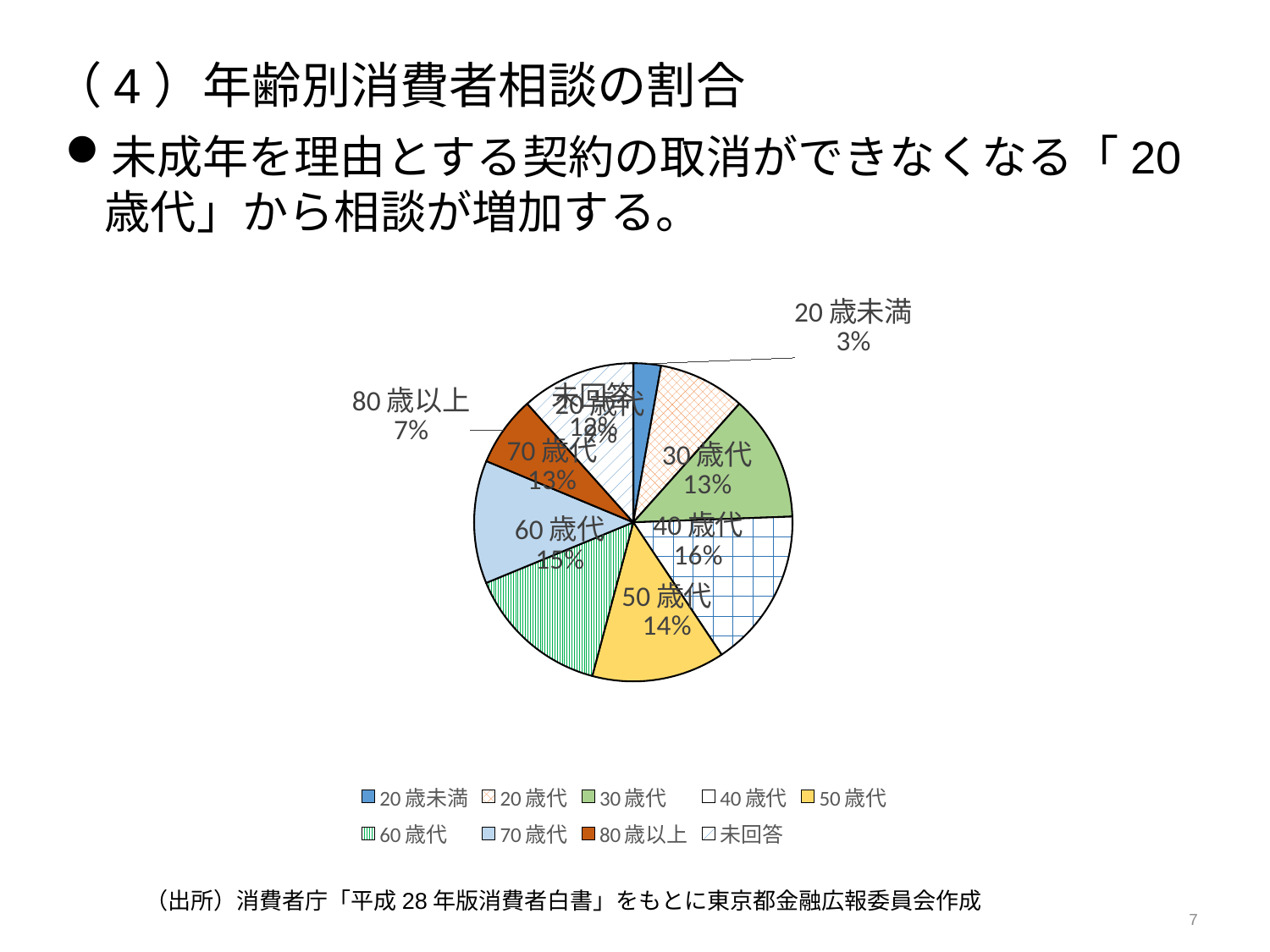

（4）年齢別消費者相談の割合
未成年を理由とする契約の取消ができなくなる「20歳代」から相談が増加する。

### Chart

| Category | 年齢層別相談件数 |
|---|---|
| 20歳未満 | 2.8 |
| 20歳代 | 8.8 |
| 30歳代 | 12.8 |
| 40歳代 | 16.2 |
| 50歳代 | 13.5 |
| 60歳代 | 14.6 |
| 70歳代 | 12.5 |
| 80歳以上 | 7.1 |
| 未回答 | 11.6 |
（出所）消費者庁「平成28年版消費者白書」をもとに東京都金融広報委員会作成
7